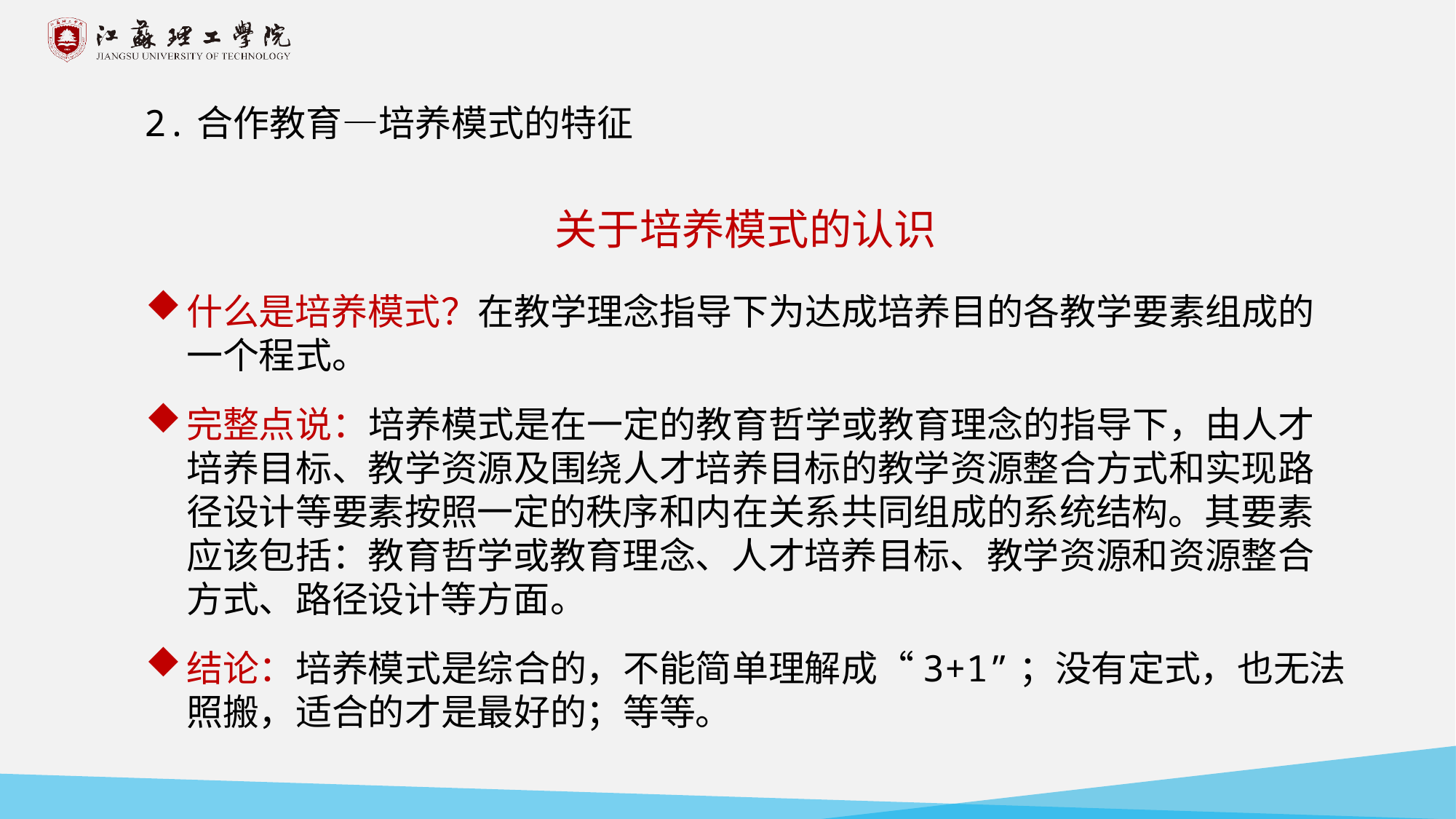

2.合作教育—培养模式的特征
关于培养模式的认识
什么是培养模式？在教学理念指导下为达成培养目的各教学要素组成的一个程式。

完整点说：培养模式是在一定的教育哲学或教育理念的指导下，由人才培养目标、教学资源及围绕人才培养目标的教学资源整合方式和实现路径设计等要素按照一定的秩序和内在关系共同组成的系统结构。其要素应该包括：教育哲学或教育理念、人才培养目标、教学资源和资源整合方式、路径设计等方面。

结论：培养模式是综合的，不能简单理解成“3+1”；没有定式，也无法照搬，适合的才是最好的；等等。